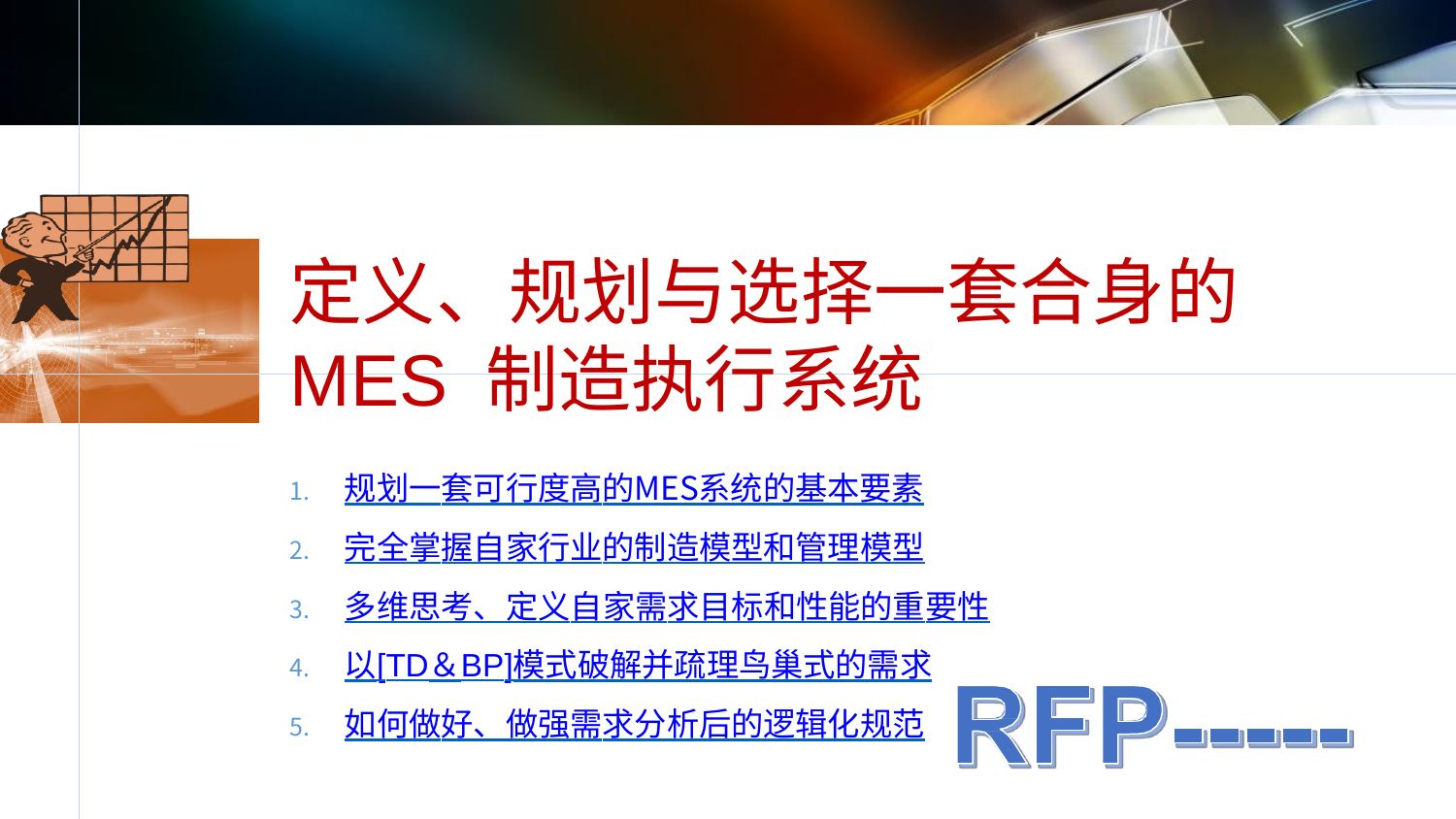

# 定义、规划与选择一套合身的MES 制造执行系统

规划一套可行度高的MES系统的基本要素
完全掌握自家行业的制造模型和管理模型
多维思考、定义自家需求目标和性能的重要性
以[TD＆BP]模式破解并疏理鸟巢式的需求
如何做好、做强需求分析后的逻辑化规范